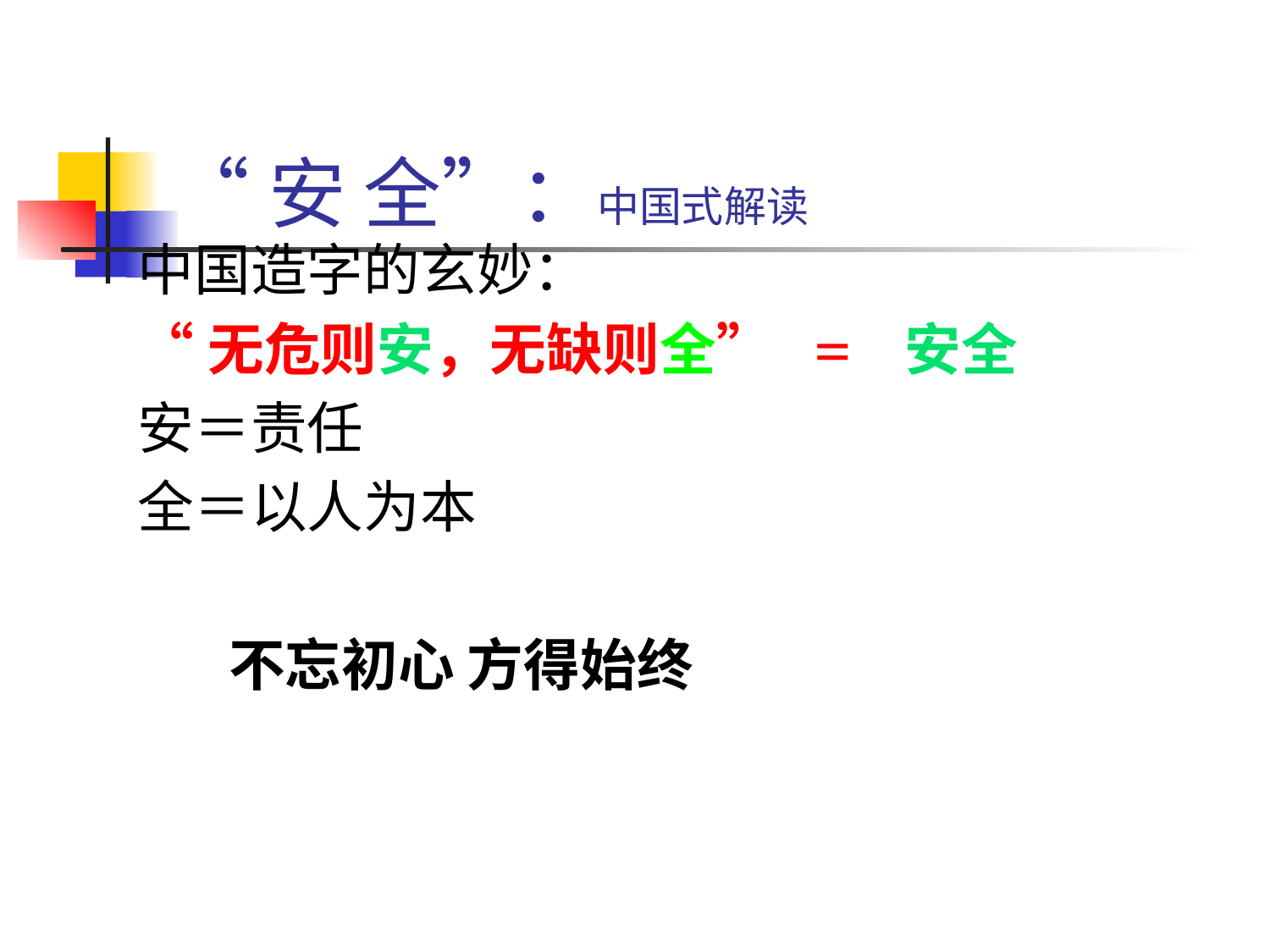

# “安 全”：中国式解读
中国造字的玄妙：
“无危则安，无缺则全”  =  安全
安＝责任
全＝以人为本

      不忘初心 方得始终
52